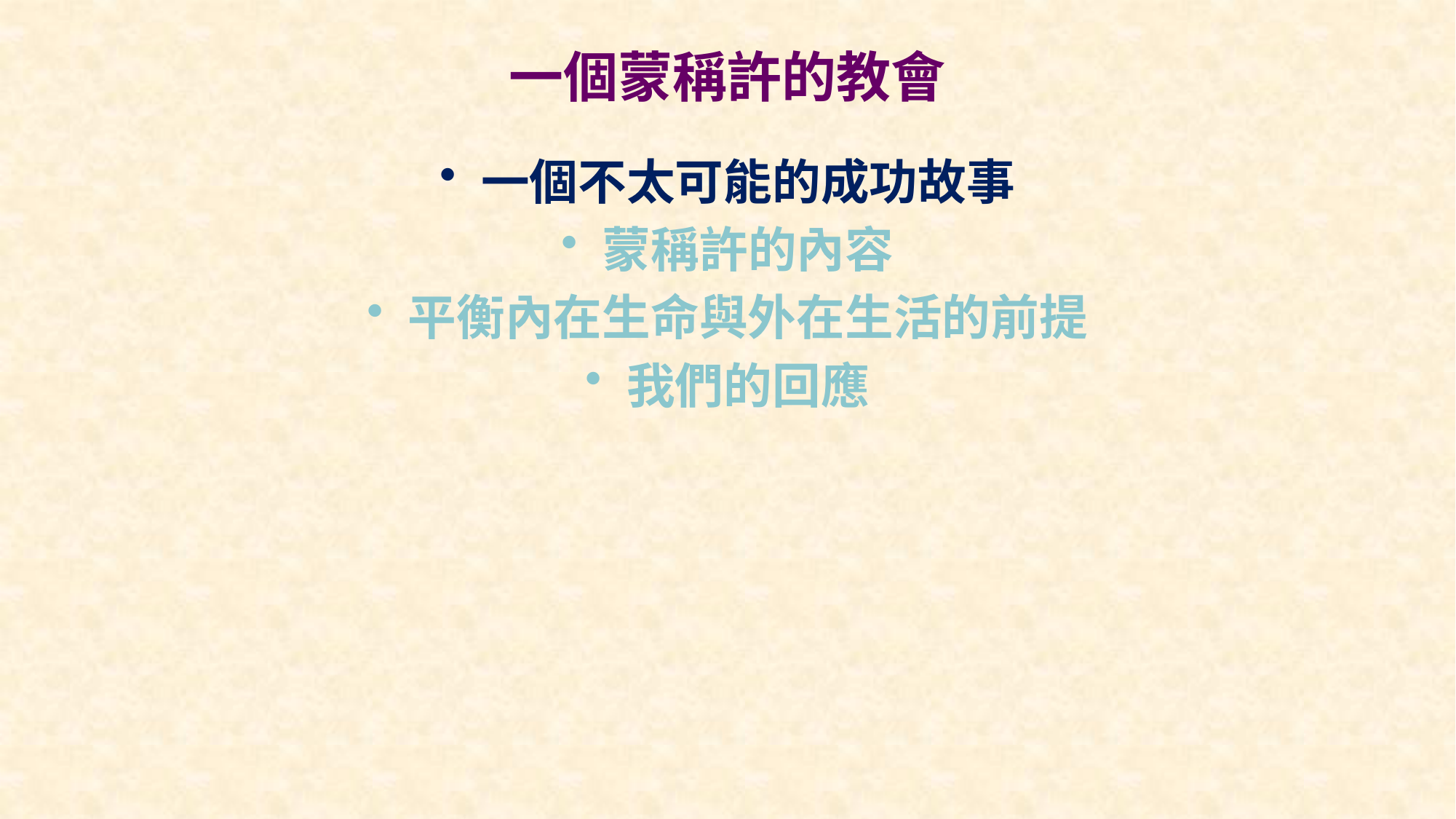

# 一個蒙稱許的教會
一個不太可能的成功故事
蒙稱許的內容
平衡內在生命與外在生活的前提
我們的回應